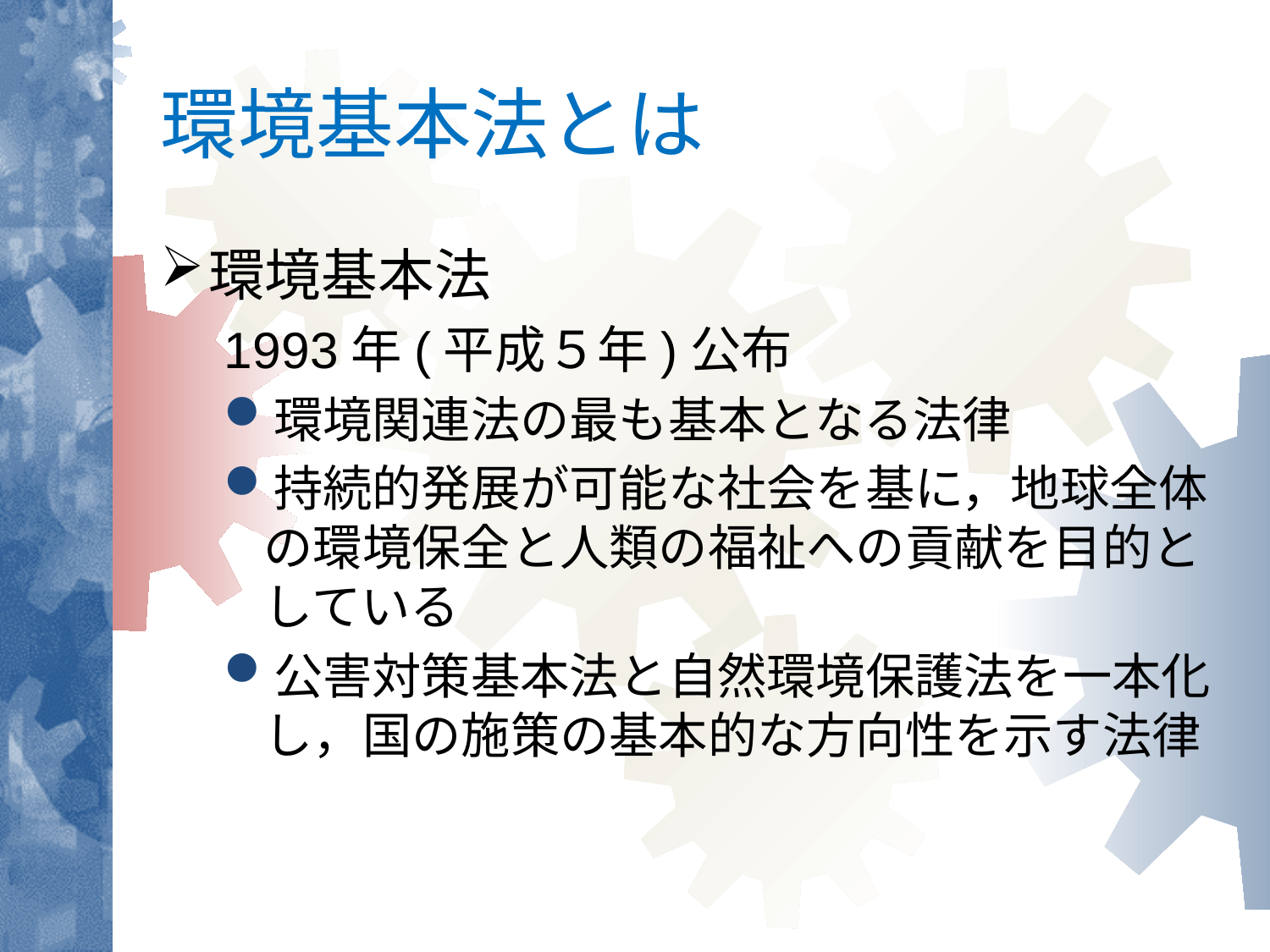

# 環境基本法とは
環境基本法
　1993年(平成５年)公布
環境関連法の最も基本となる法律
持続的発展が可能な社会を基に，地球全体の環境保全と人類の福祉への貢献を目的としている
公害対策基本法と自然環境保護法を一本化し，国の施策の基本的な方向性を示す法律